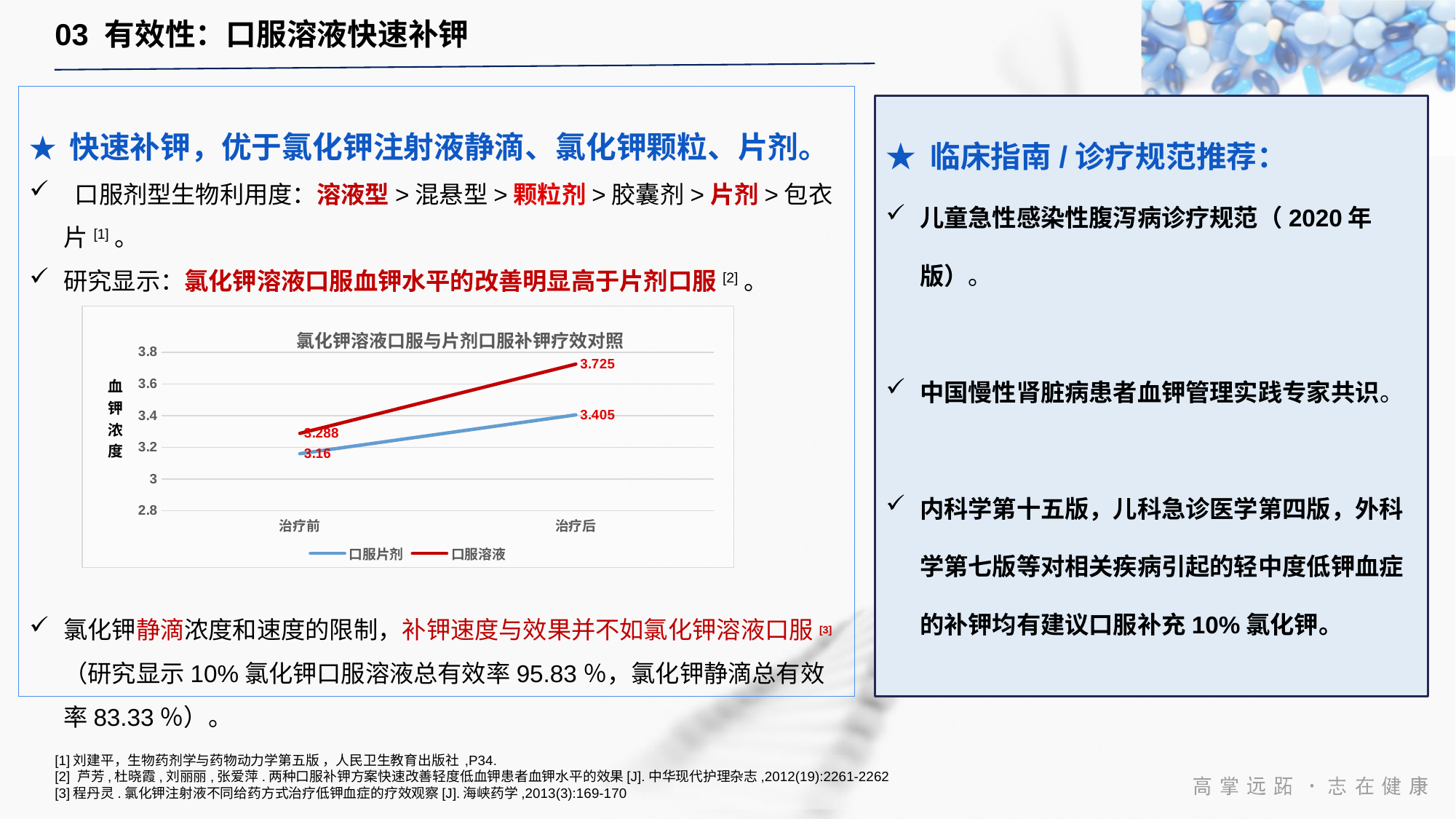

03 有效性：口服溶液快速补钾
★ 快速补钾，优于氯化钾注射液静滴、氯化钾颗粒、片剂。
 口服剂型生物利用度：溶液型>混悬型>颗粒剂>胶囊剂>片剂>包衣片[1]。
研究显示：氯化钾溶液口服血钾水平的改善明显高于片剂口服[2]。

氯化钾静滴浓度和速度的限制，补钾速度与效果并不如氯化钾溶液口服[3]（研究显示10%氯化钾口服溶液总有效率95.83％，氯化钾静滴总有效率83.33％）。
★ 临床指南/诊疗规范推荐：
儿童急性感染性腹泻病诊疗规范（2020年版）。

中国慢性肾脏病患者血钾管理实践专家共识。

内科学第十五版，儿科急诊医学第四版，外科学第七版等对相关疾病引起的轻中度低钾血症的补钾均有建议口服补充10%氯化钾。

### Chart: 氯化钾溶液口服与片剂口服补钾疗效对照

| Category | 口服片剂 | 口服溶液 |
|---|---|---|
| 治疗前 | 3.16 | 3.288 |
| 治疗后 | 3.405 | 3.725 |
[1]刘建平，生物药剂学与药物动力学第五版 ，人民卫生教育出版社 ,P34.
[2] 芦芳,杜晓霞,刘丽丽,张爱萍.两种口服补钾方案快速改善轻度低血钾患者血钾水平的效果[J].中华现代护理杂志,2012(19):2261-2262
[3]程丹灵.氯化钾注射液不同给药方式治疗低钾血症的疗效观察[J].海峡药学,2013(3):169-170